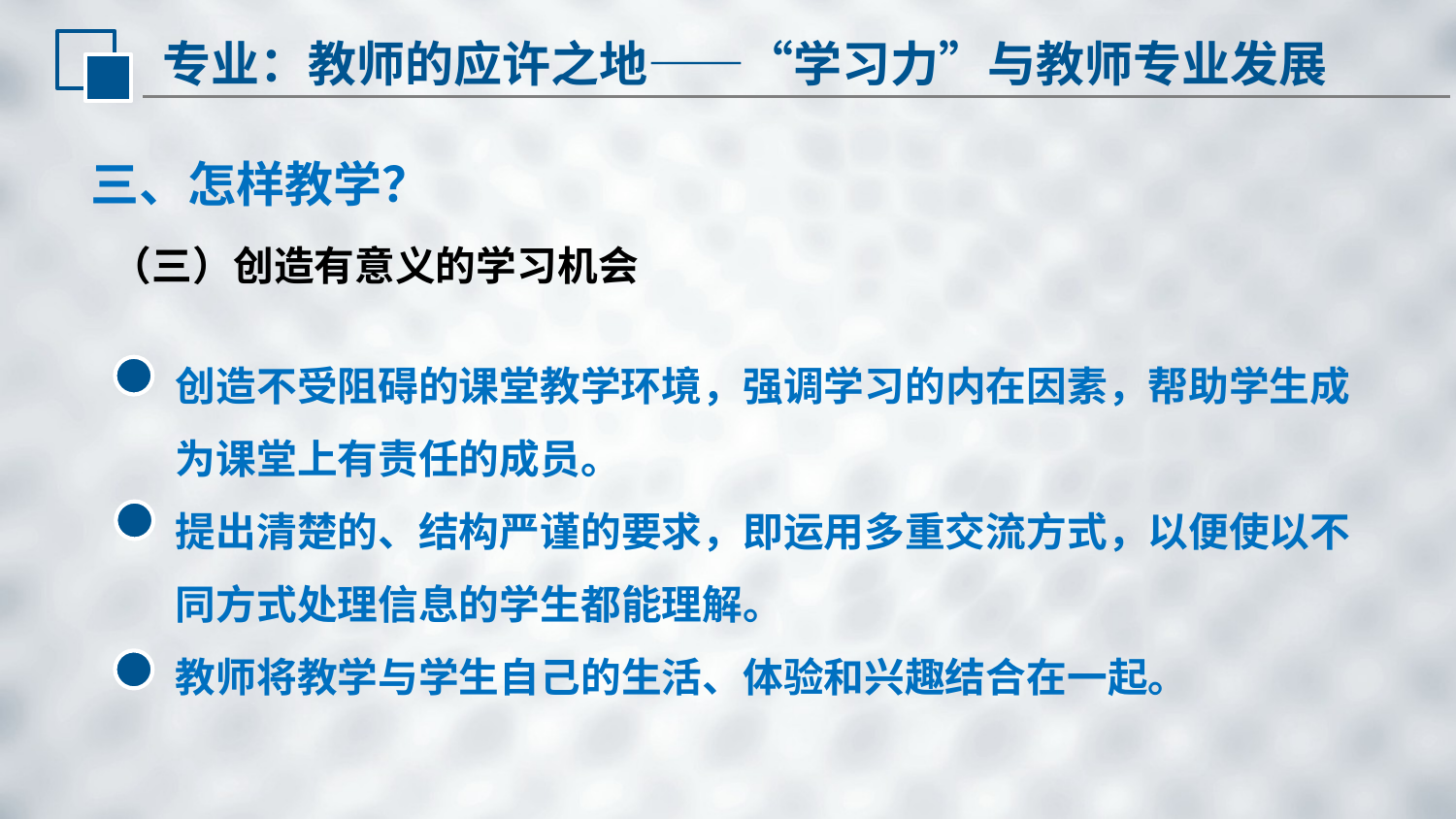

专业：教师的应许之地——“学习力”与教师专业发展

三、怎样教学？
（三）创造有意义的学习机会
创造不受阻碍的课堂教学环境，强调学习的内在因素，帮助学生成为课堂上有责任的成员。
提出清楚的、结构严谨的要求，即运用多重交流方式，以便使以不同方式处理信息的学生都能理解。
教师将教学与学生自己的生活、体验和兴趣结合在一起。